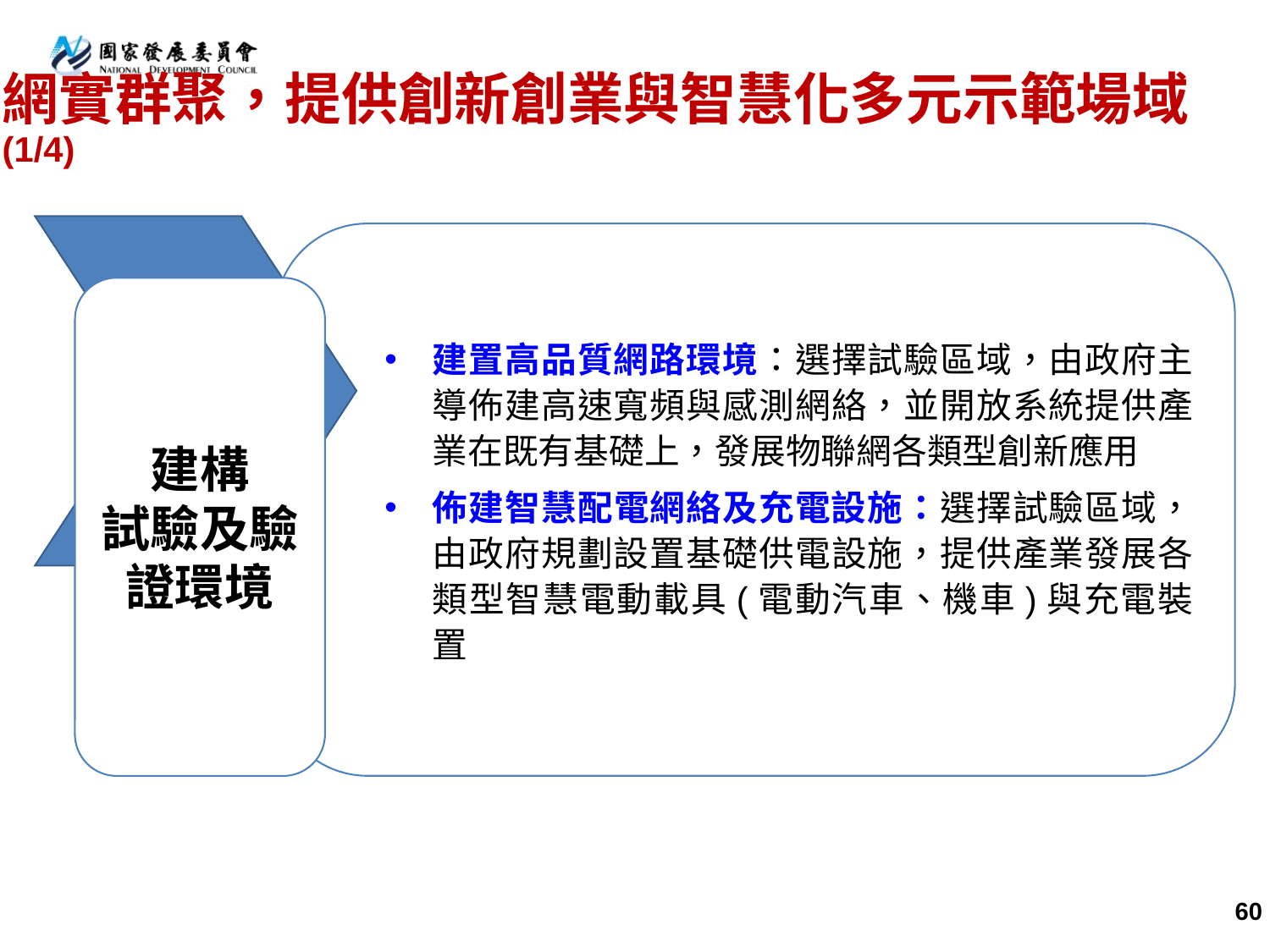

# 網實群聚，提供創新創業與智慧化多元示範場域(1/4)

建置高品質網路環境：選擇試驗區域，由政府主導佈建高速寬頻與感測網絡，並開放系統提供產業在既有基礎上，發展物聯網各類型創新應用
佈建智慧配電網絡及充電設施：選擇試驗區域，由政府規劃設置基礎供電設施，提供產業發展各類型智慧電動載具(電動汽車、機車)與充電裝置
建構
試驗及驗證環境
60